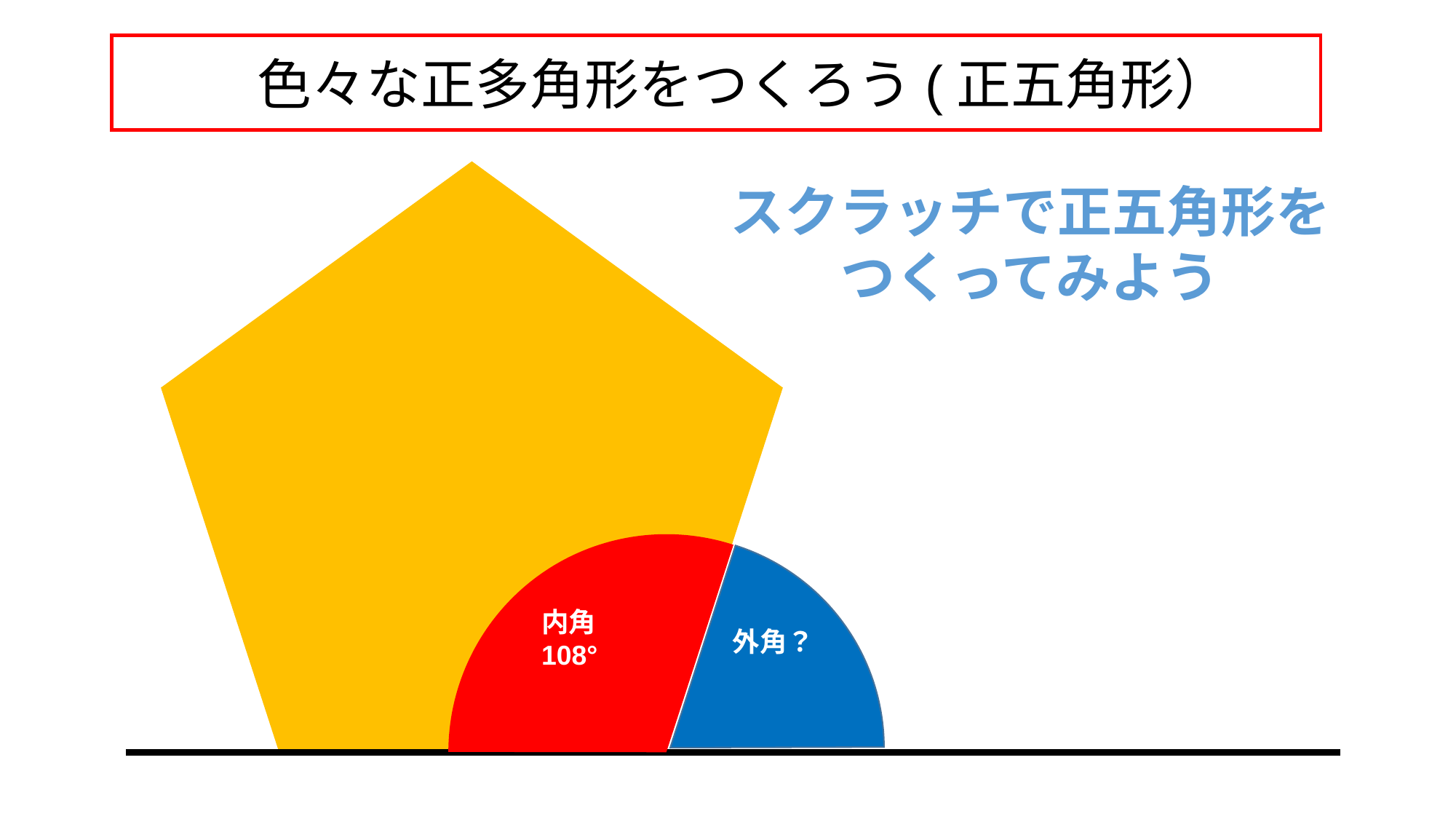

色々な正多角形をつくろう(正五角形）

スクラッチで正五角形を
つくってみよう
72°

内角
108°

外角？